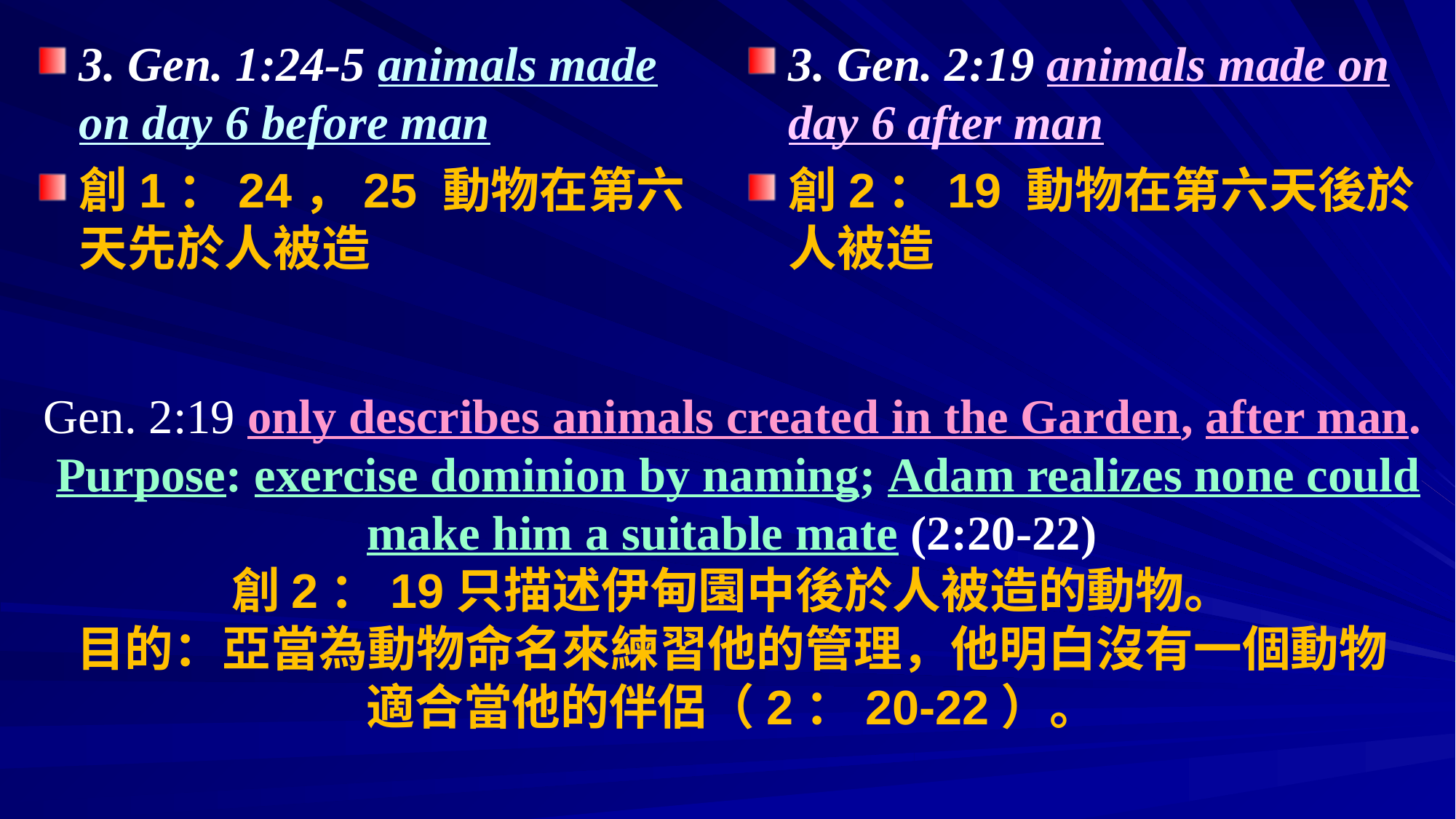

3. Gen. 1:24-5 animals made on day 6 before man
創1：24，25 動物在第六天先於人被造

3. Gen. 2:19 animals made on day 6 after man
創2：19 動物在第六天後於人被造

# Gen. 2:19 only describes animals created in the Garden, after man.  Purpose: exercise dominion by naming; Adam realizes none could make him a suitable mate (2:20-22) 創2：19只描述伊甸園中後於人被造的動物。 目的：亞當為動物命名來練習他的管理，他明白沒有一個動物 適合當他的伴侶（2：20-22）。